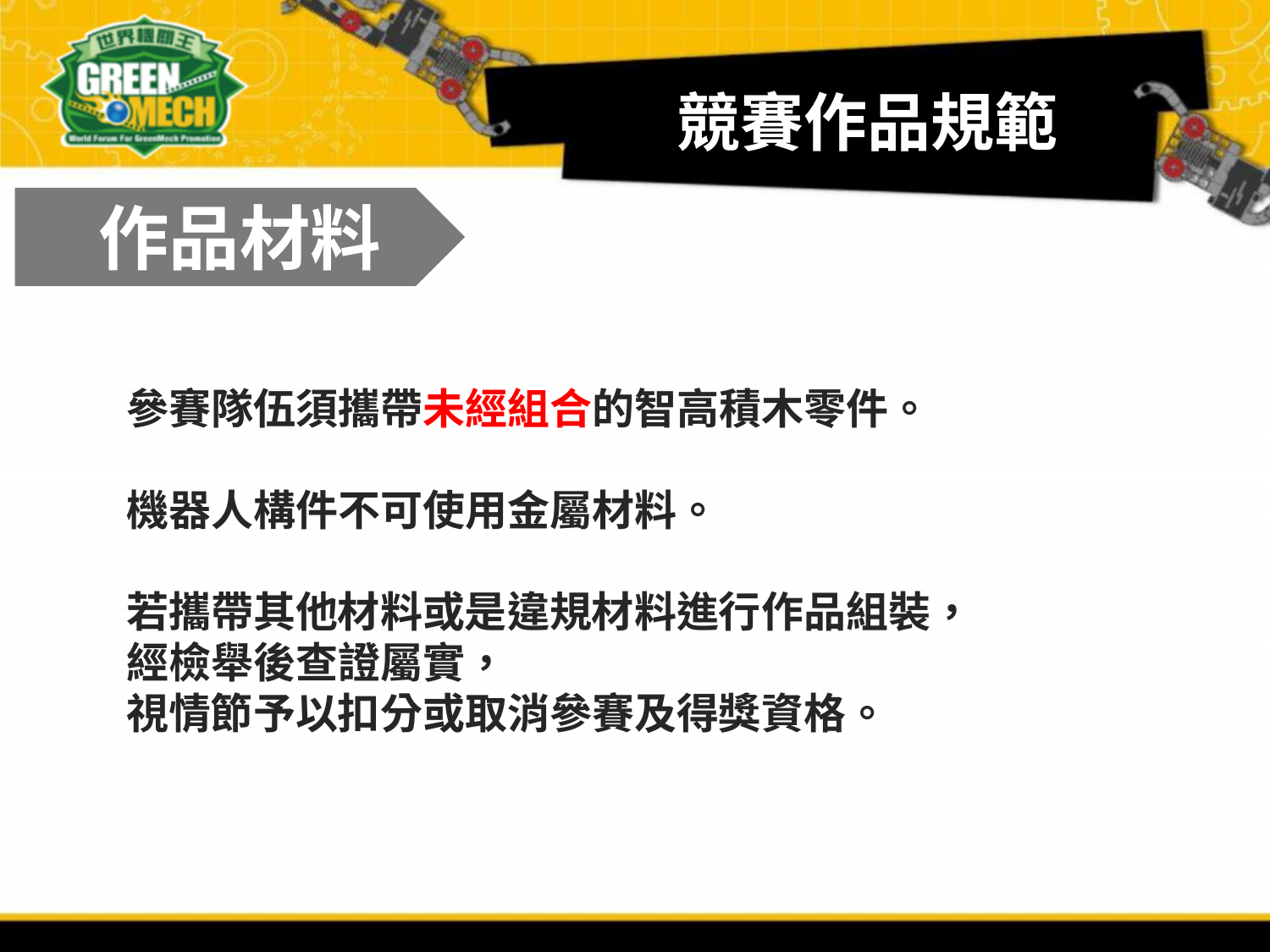

競賽作品規範

作品材料
參賽隊伍須攜帶未經組合的智高積木零件。

機器人構件不可使用金屬材料。

若攜帶其他材料或是違規材料進行作品組裝，
經檢舉後查證屬實，
視情節予以扣分或取消參賽及得獎資格。